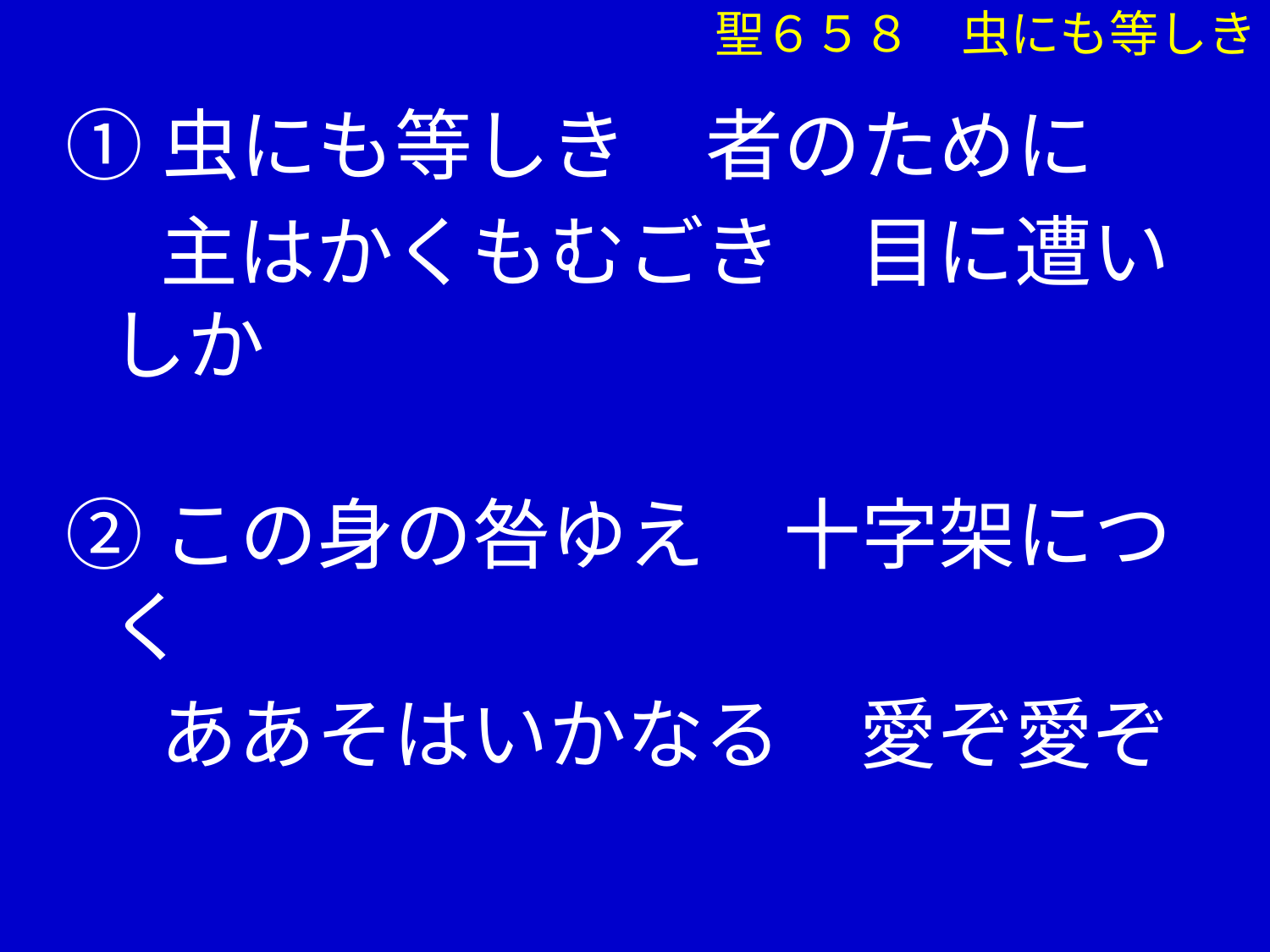

聖６５８　虫にも等しき
①虫にも等しき　者のために
　 主はかくもむごき　目に遭いしか

②この身の咎ゆえ　十字架につく
　 ああそはいかなる　愛ぞ愛ぞ